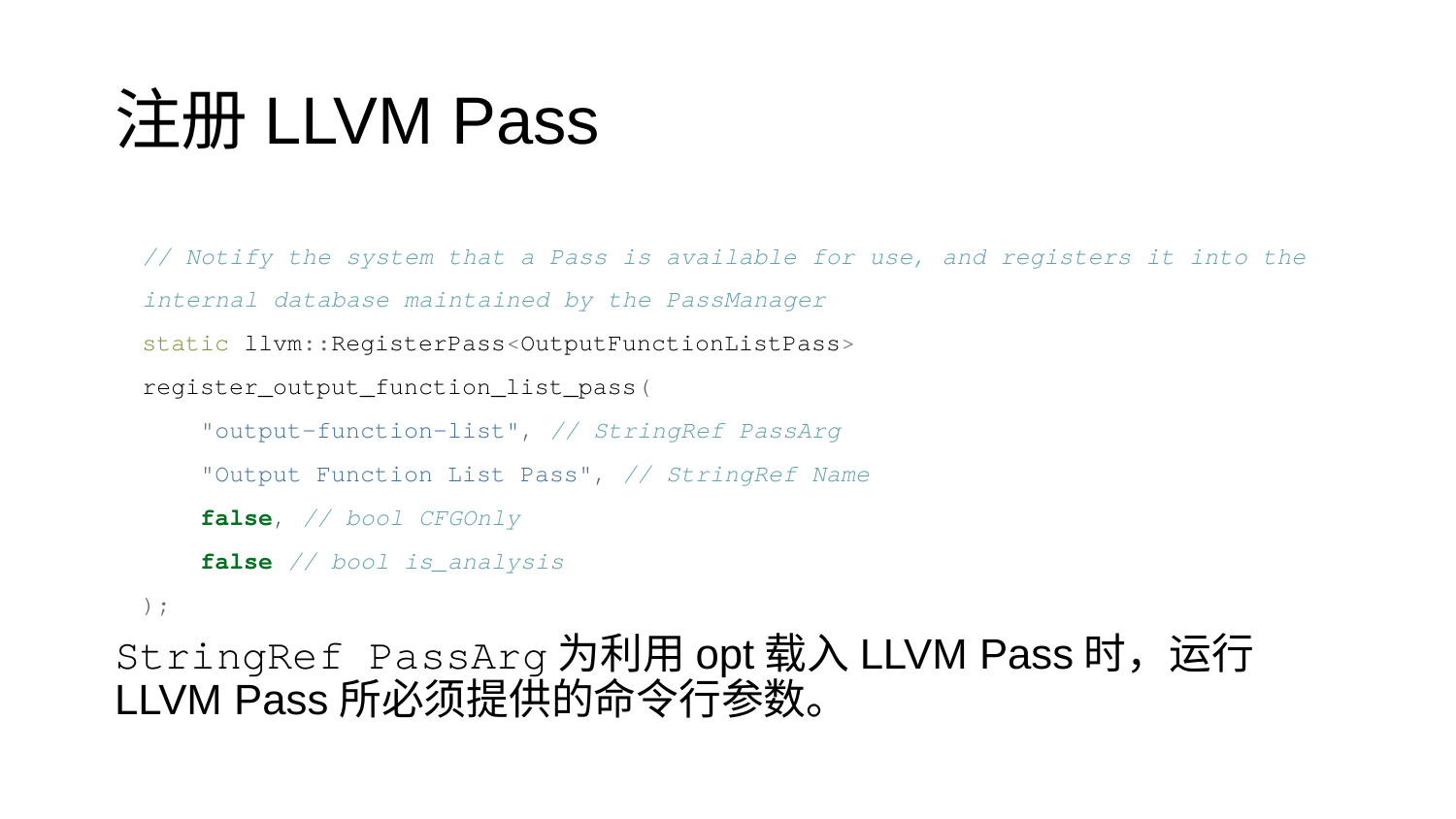

# 注册LLVM Pass
// Notify the system that a Pass is available for use, and registers it into the internal database maintained by the PassManager
static llvm::RegisterPass<OutputFunctionListPass> register_output_function_list_pass(
    "output-function-list", // StringRef PassArg
    "Output Function List Pass", // StringRef Name
    false, // bool CFGOnly
    false // bool is_analysis
);
StringRef PassArg为利用opt载入LLVM Pass时，运行LLVM Pass所必须提供的命令行参数。